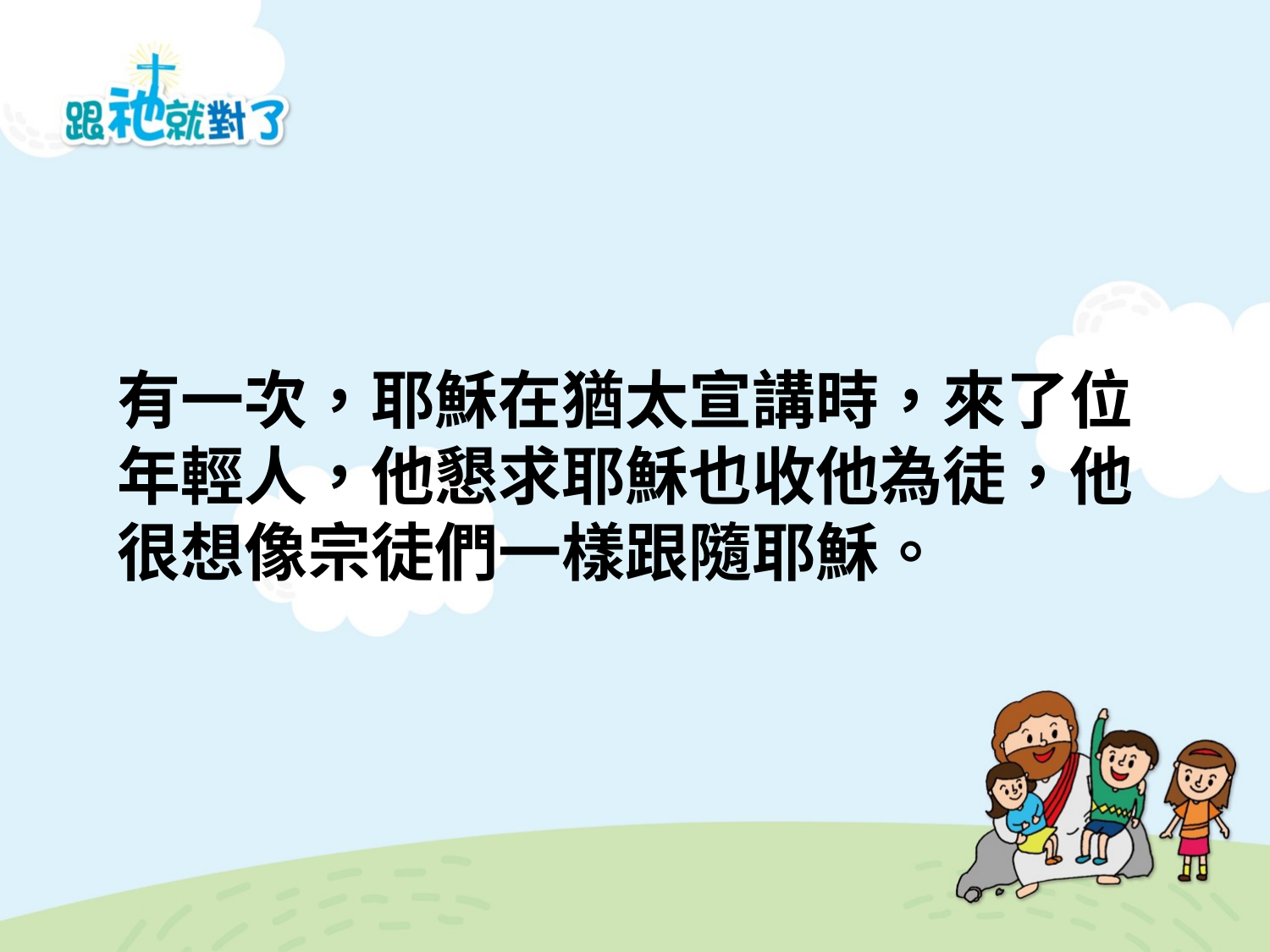

有一次，耶穌在猶太宣講時，來了位年輕人，他懇求耶穌也收他為徒，他很想像宗徒們一樣跟隨耶穌。